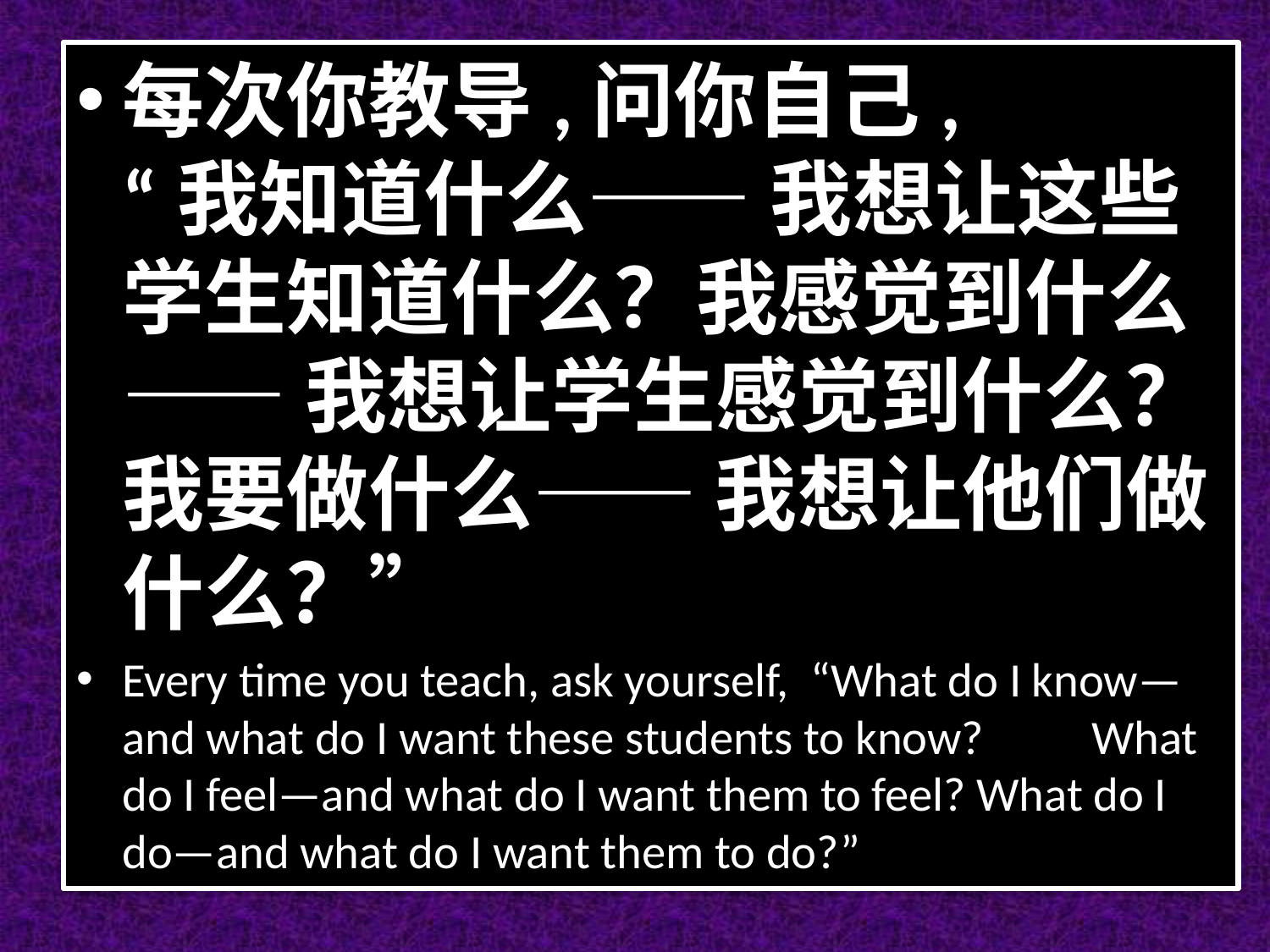

每次你教导,问你自己,       “我知道什么—— 我想让这些学生知道什么？我感觉到什么—— 我想让学生感觉到什么？我要做什么—— 我想让他们做什么？”
Every time you teach, ask yourself,  “What do I know—and what do I want these students to know?          What do I feel—and what do I want them to feel? What do I do—and what do I want them to do?”